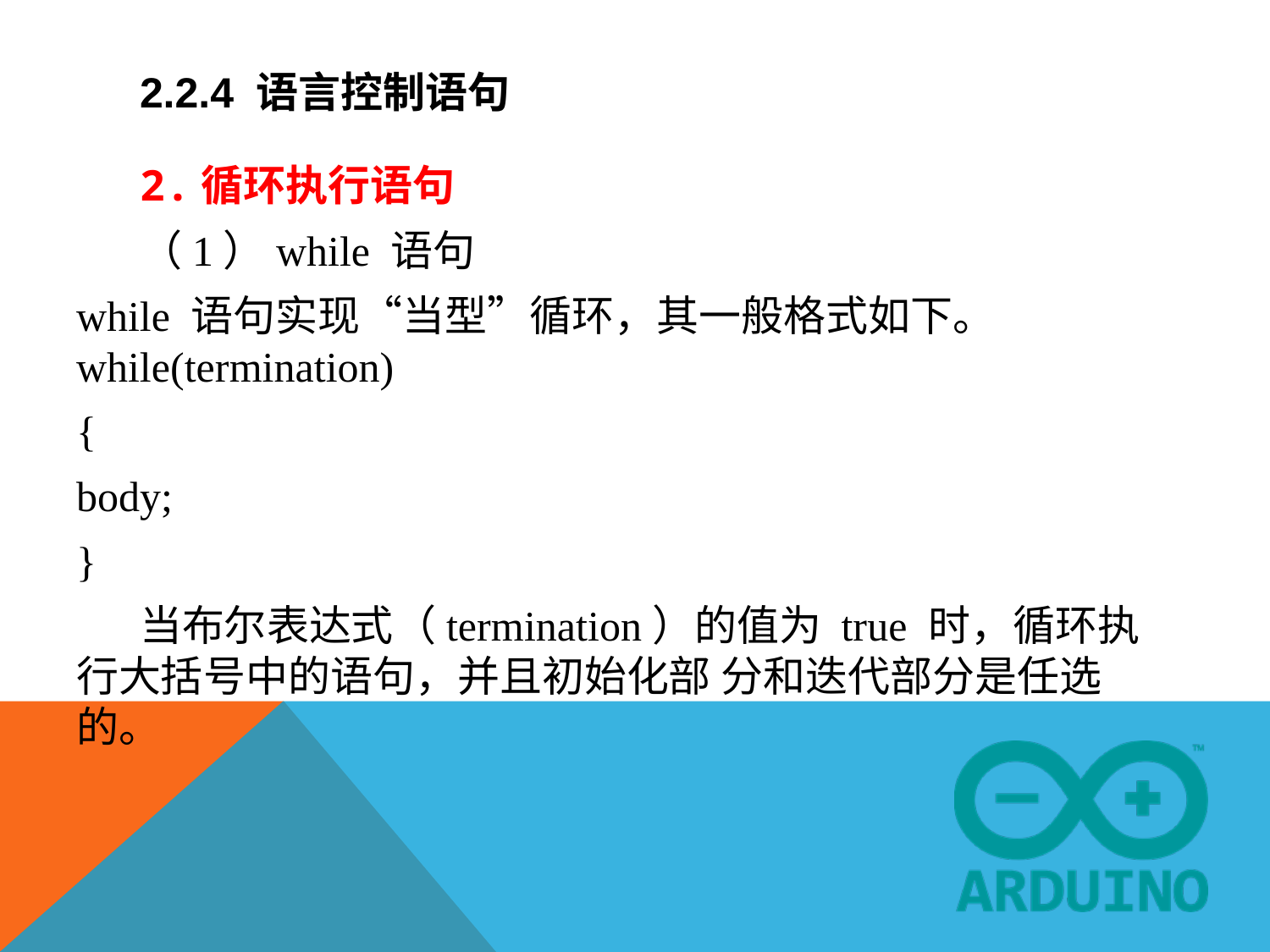

# 2.2.4 语言控制语句
2.循环执行语句
（1）while 语句
while 语句实现“当型”循环，其一般格式如下。      while(termination)
{
body;
}
当布尔表达式（termination）的值为 true 时，循环执行大括号中的语句，并且初始化部 分和迭代部分是任选的。